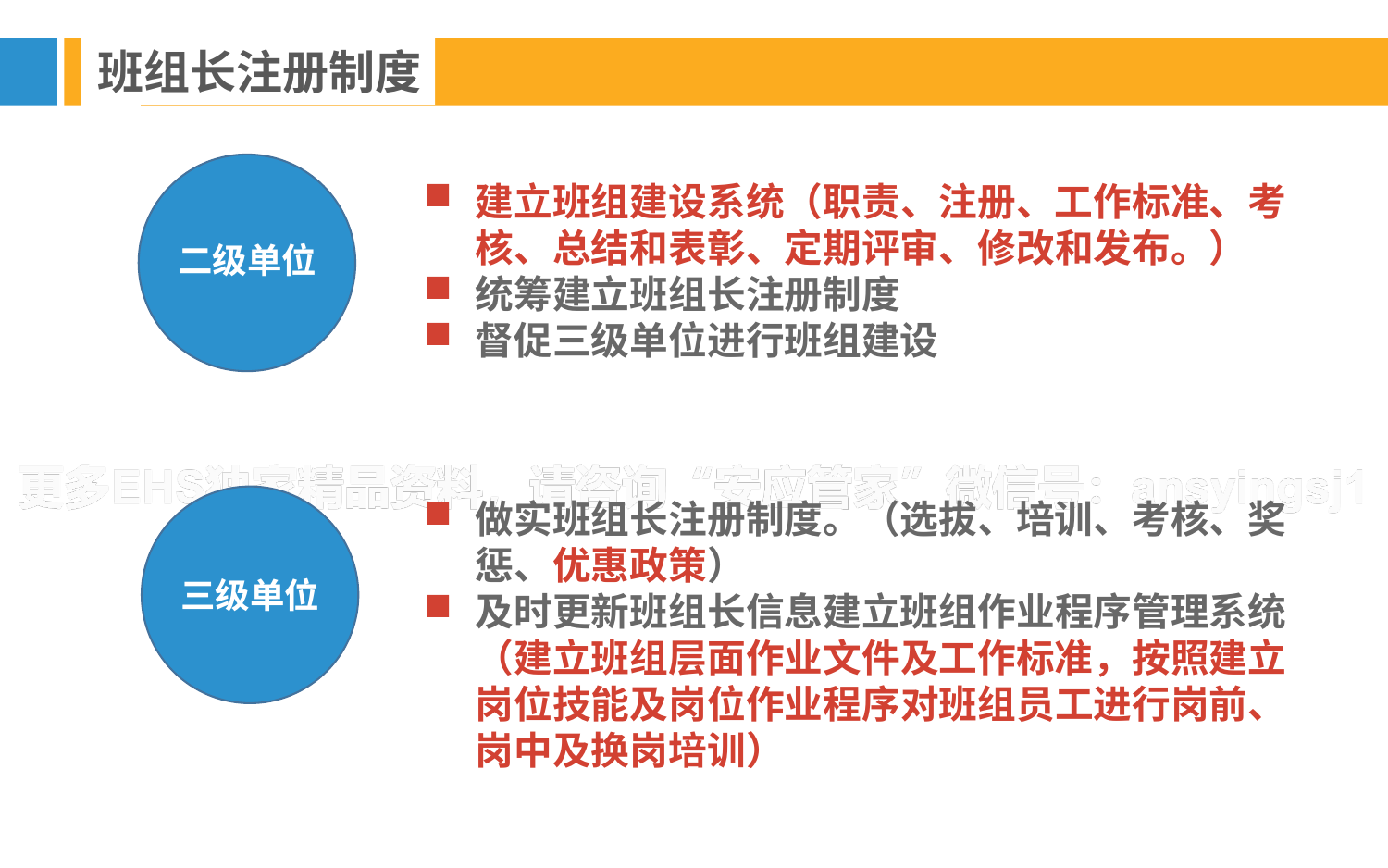

班组长注册制度

建立班组建设系统（职责、注册、工作标准、考核、总结和表彰、定期评审、修改和发布。）
统筹建立班组长注册制度
督促三级单位进行班组建设
二级单位

做实班组长注册制度。（选拔、培训、考核、奖惩、优惠政策）
及时更新班组长信息建立班组作业程序管理系统（建立班组层面作业文件及工作标准，按照建立岗位技能及岗位作业程序对班组员工进行岗前、岗中及换岗培训）
三级单位